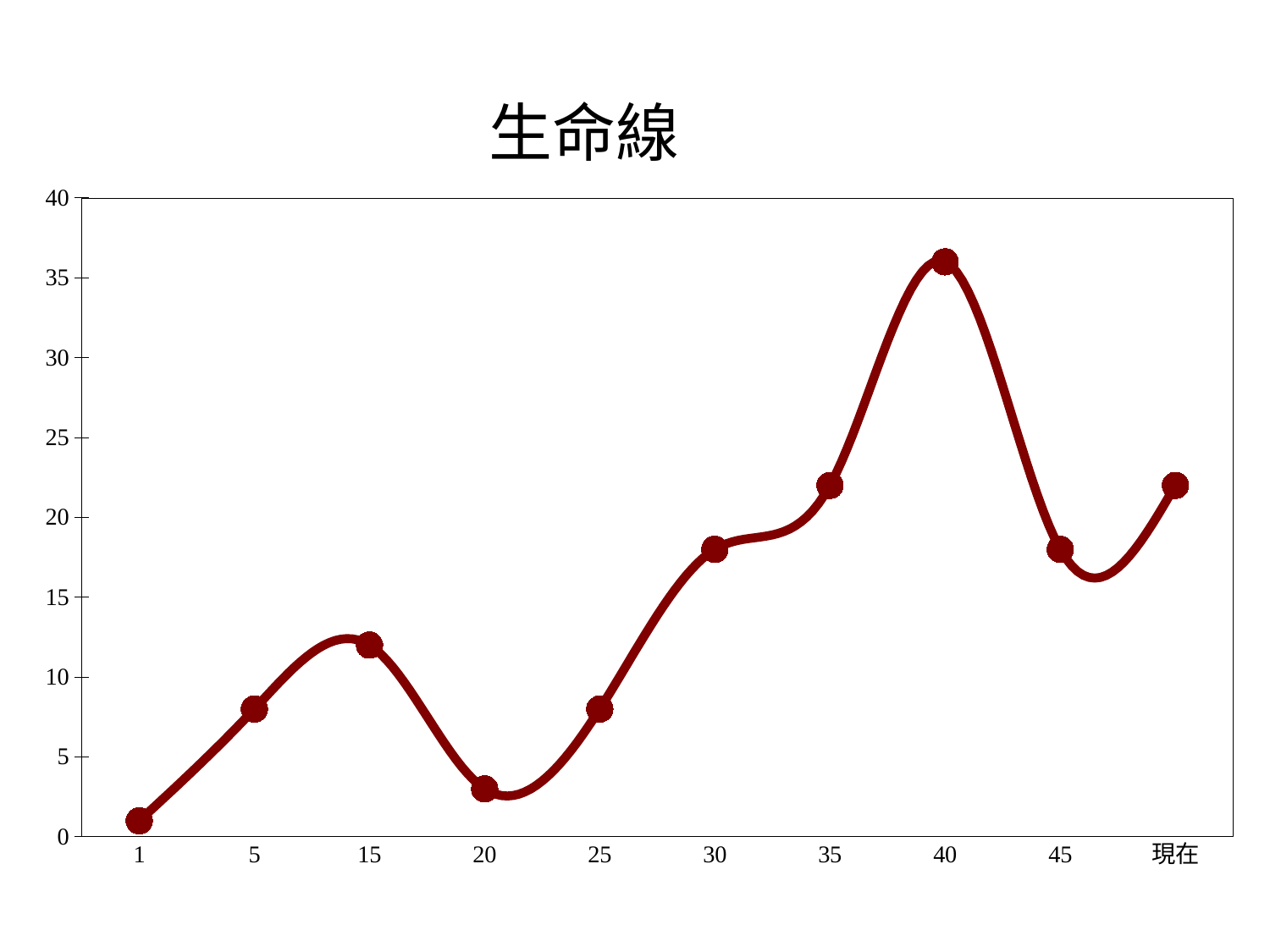

### Chart: 生命線

| Category | 我的生命線 |
|---|---|
| 1 | 1.0 |
| 5 | 8.0 |
| 15 | 12.0 |
| 20 | 3.0 |
| 25 | 8.0 |
| 30 | 18.0 |
| 35 | 22.0 |
| 40 | 36.0 |
| 45 | 18.0 |
| 現在 | 22.0 |